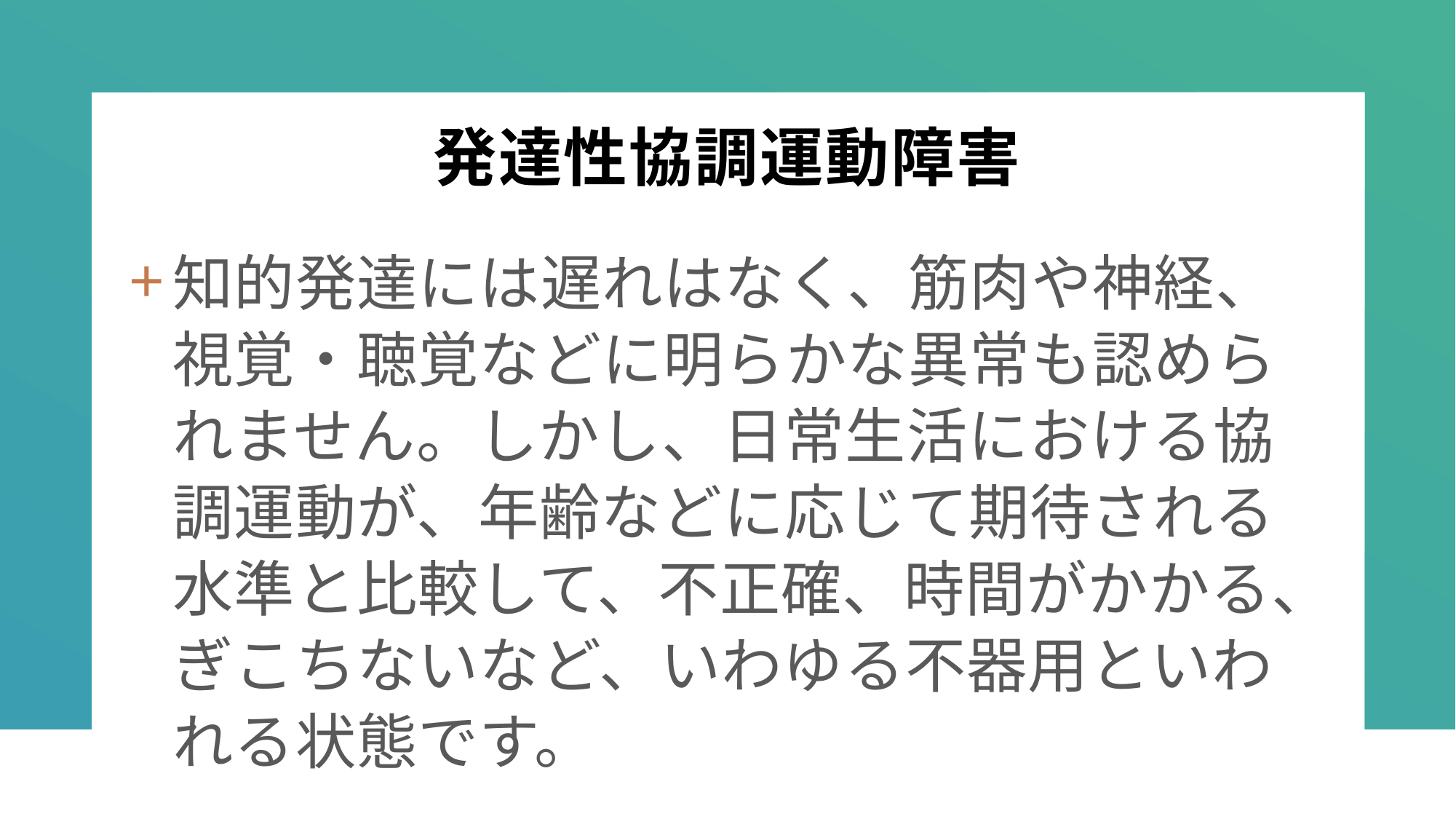

# 発達性協調運動障害
知的発達には遅れはなく、筋肉や神経、視覚・聴覚などに明らかな異常も認められません。しかし、日常生活における協調運動が、年齢などに応じて期待される水準と比較して、不正確、時間がかかる、ぎこちないなど、いわゆる不器用といわれる状態です。